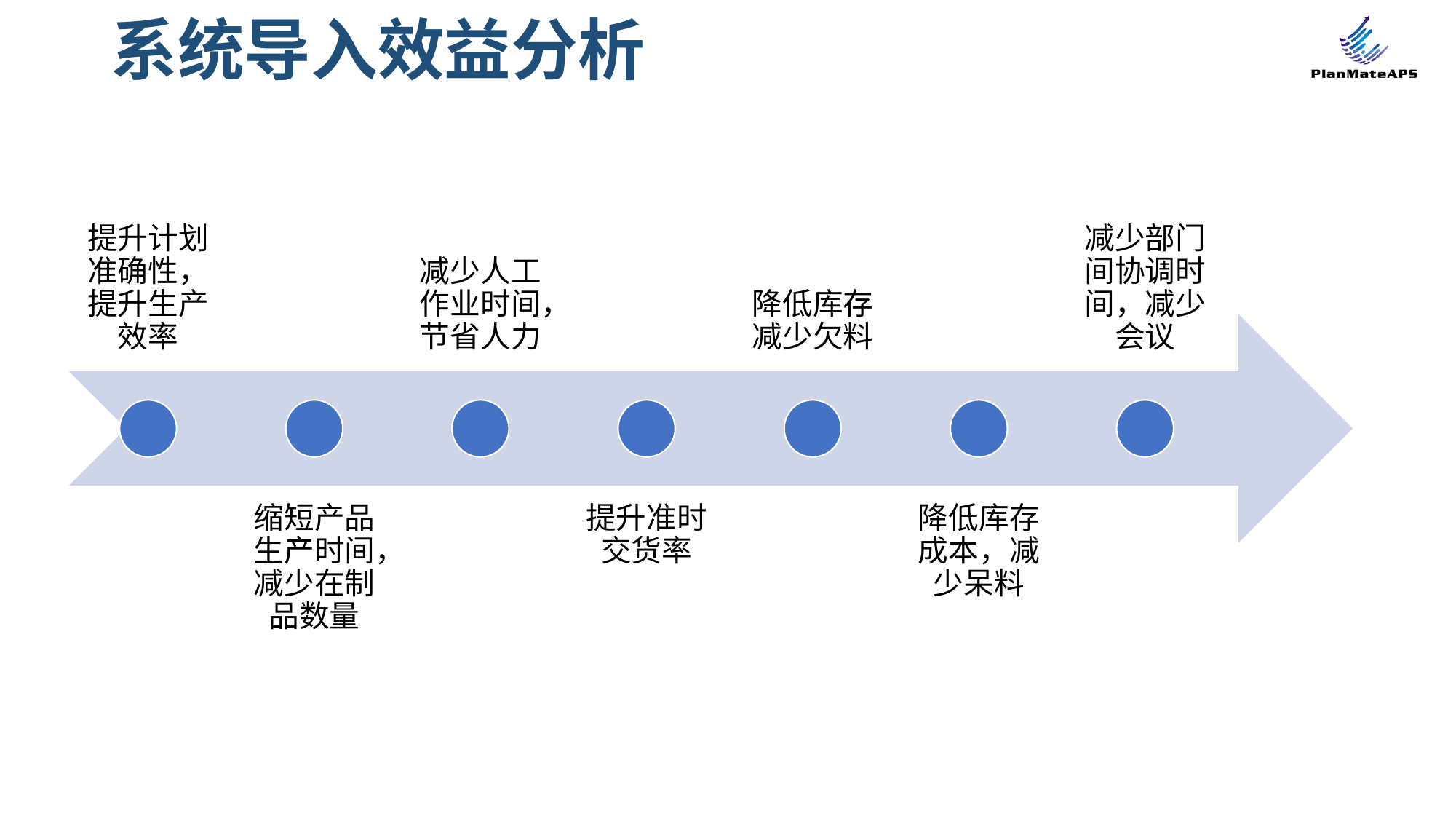

# 系统导入效益分析
提升计划准确性，提升生产效率
缩短产品生产时间，减少在制品数量
减少人工作业时间，节省人力
提升准时交货率
降低库存减少欠料
降低库存成本，减少呆料
减少部门间协调时间，减少会议